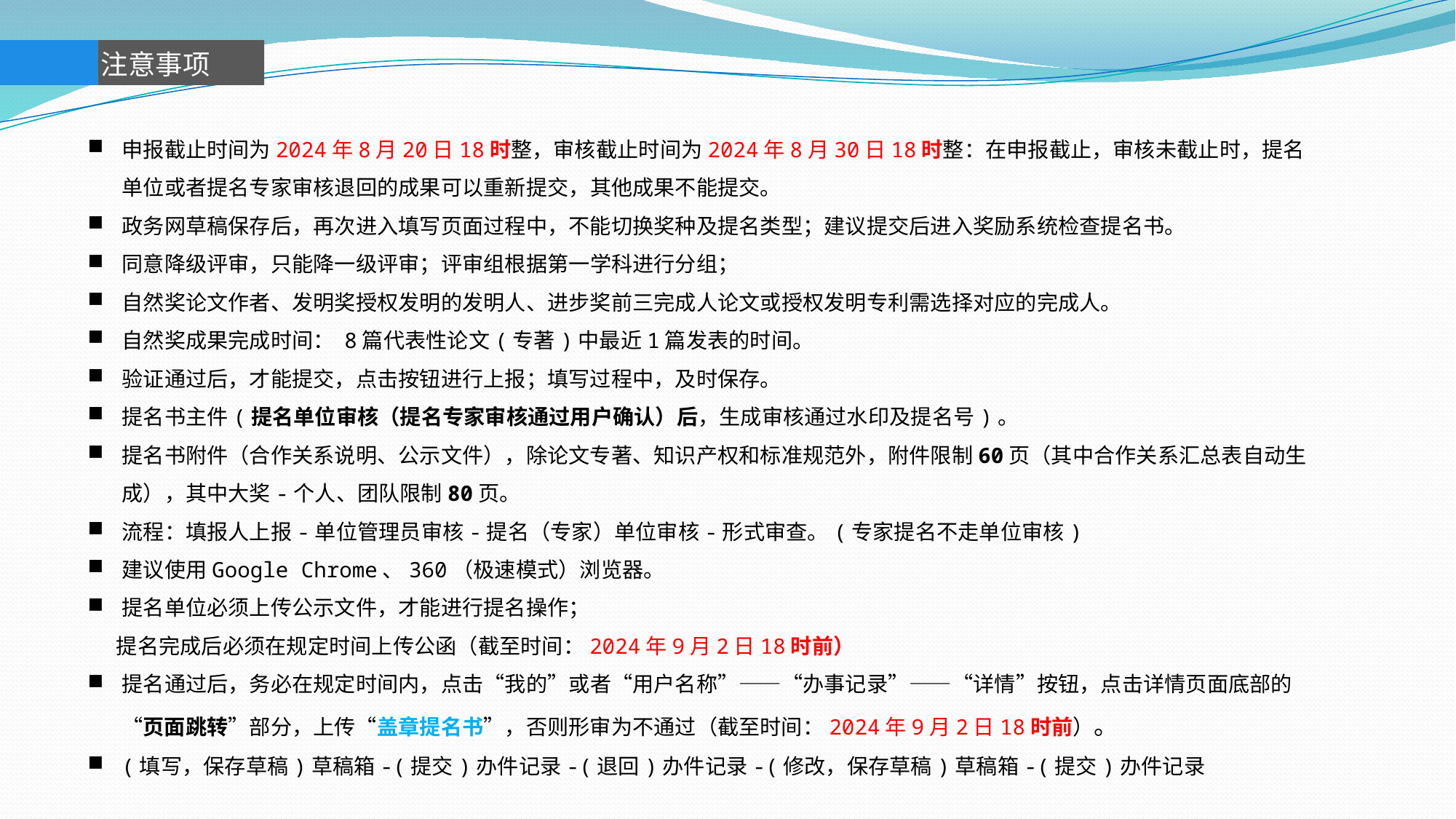

注意事项
申报截止时间为2024年8月20日18时整，审核截止时间为2024年8月30日18时整：在申报截止，审核未截止时，提名单位或者提名专家审核退回的成果可以重新提交，其他成果不能提交。
政务网草稿保存后，再次进入填写页面过程中，不能切换奖种及提名类型；建议提交后进入奖励系统检查提名书。
同意降级评审，只能降一级评审；评审组根据第一学科进行分组；
自然奖论文作者、发明奖授权发明的发明人、进步奖前三完成人论文或授权发明专利需选择对应的完成人。
自然奖成果完成时间： 8篇代表性论文(专著)中最近1篇发表的时间。
验证通过后，才能提交，点击按钮进行上报；填写过程中，及时保存。
提名书主件(提名单位审核（提名专家审核通过用户确认）后，生成审核通过水印及提名号)。
提名书附件（合作关系说明、公示文件），除论文专著、知识产权和标准规范外，附件限制60页（其中合作关系汇总表自动生成），其中大奖-个人、团队限制80页。
流程：填报人上报-单位管理员审核-提名（专家）单位审核-形式审查。(专家提名不走单位审核)
建议使用Google Chrome、360（极速模式）浏览器。
提名单位必须上传公示文件，才能进行提名操作；
     提名完成后必须在规定时间上传公函（截至时间：2024年9月2日18时前）
提名通过后，务必在规定时间内，点击“我的”或者“用户名称”——“办事记录”——“详情”按钮，点击详情页面底部的“页面跳转”部分，上传“盖章提名书”，否则形审为不通过（截至时间：2024年9月2日18时前）。
(填写，保存草稿)草稿箱-(提交)办件记录-(退回)办件记录-(修改，保存草稿)草稿箱-(提交)办件记录